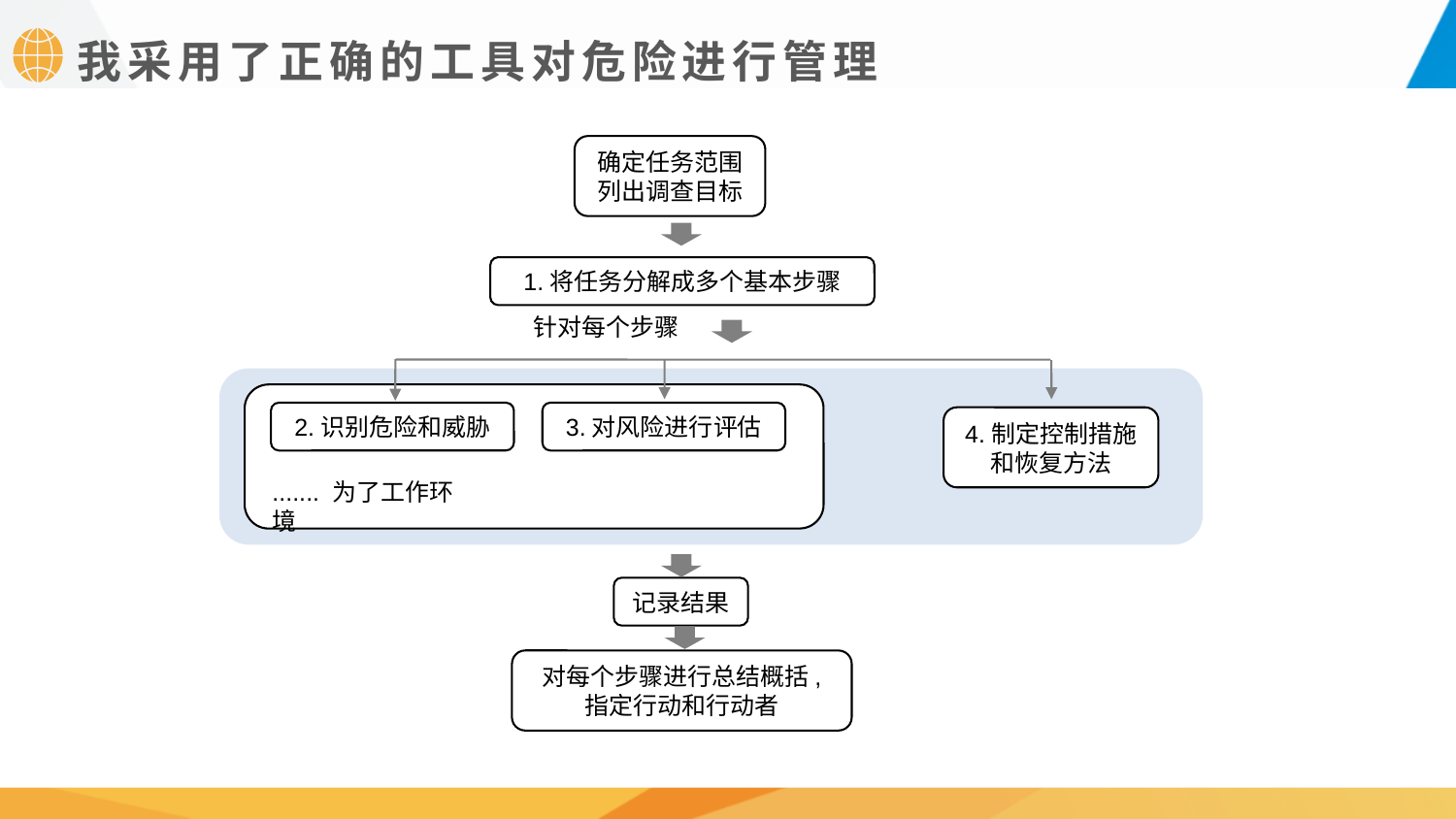

我采用了正确的工具对危险进行管理

确定任务范围
列出调查目标

1.将任务分解成多个基本步骤
针对每个步骤

2.识别危险和威胁
3.对风险进行评估
4.制定控制措施
和恢复方法
....... 为了工作环境

记录结果

对每个步骤进行总结概括,
指定行动和行动者